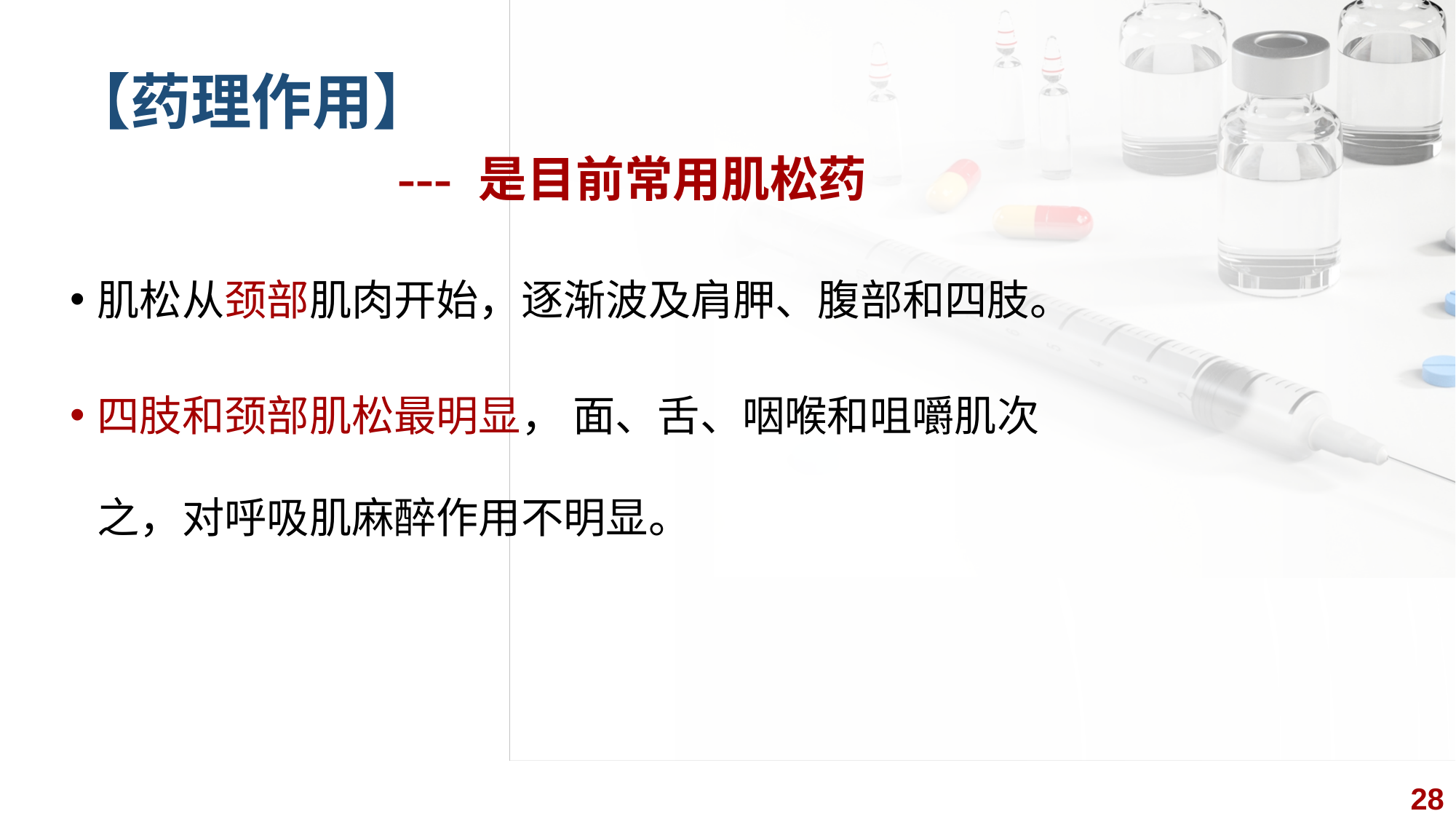

【药理作用】
			--- 是目前常用肌松药
肌松从颈部肌肉开始，逐渐波及肩胛、腹部和四肢。
四肢和颈部肌松最明显， 面、舌、咽喉和咀嚼肌次之，对呼吸肌麻醉作用不明显。
28